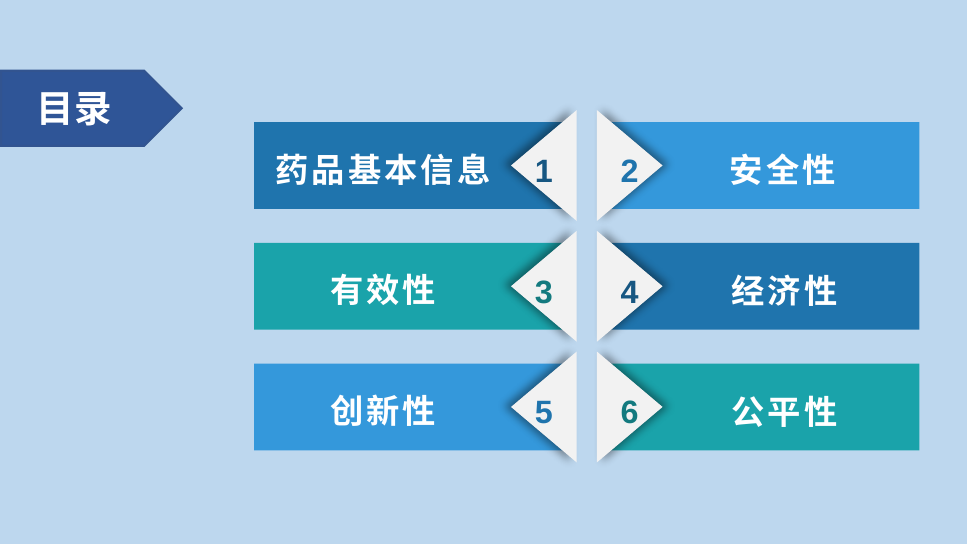

目录
1
2

药品基本信息
安全性
3
4

有效性
经济性
5
6

创新性
公平性